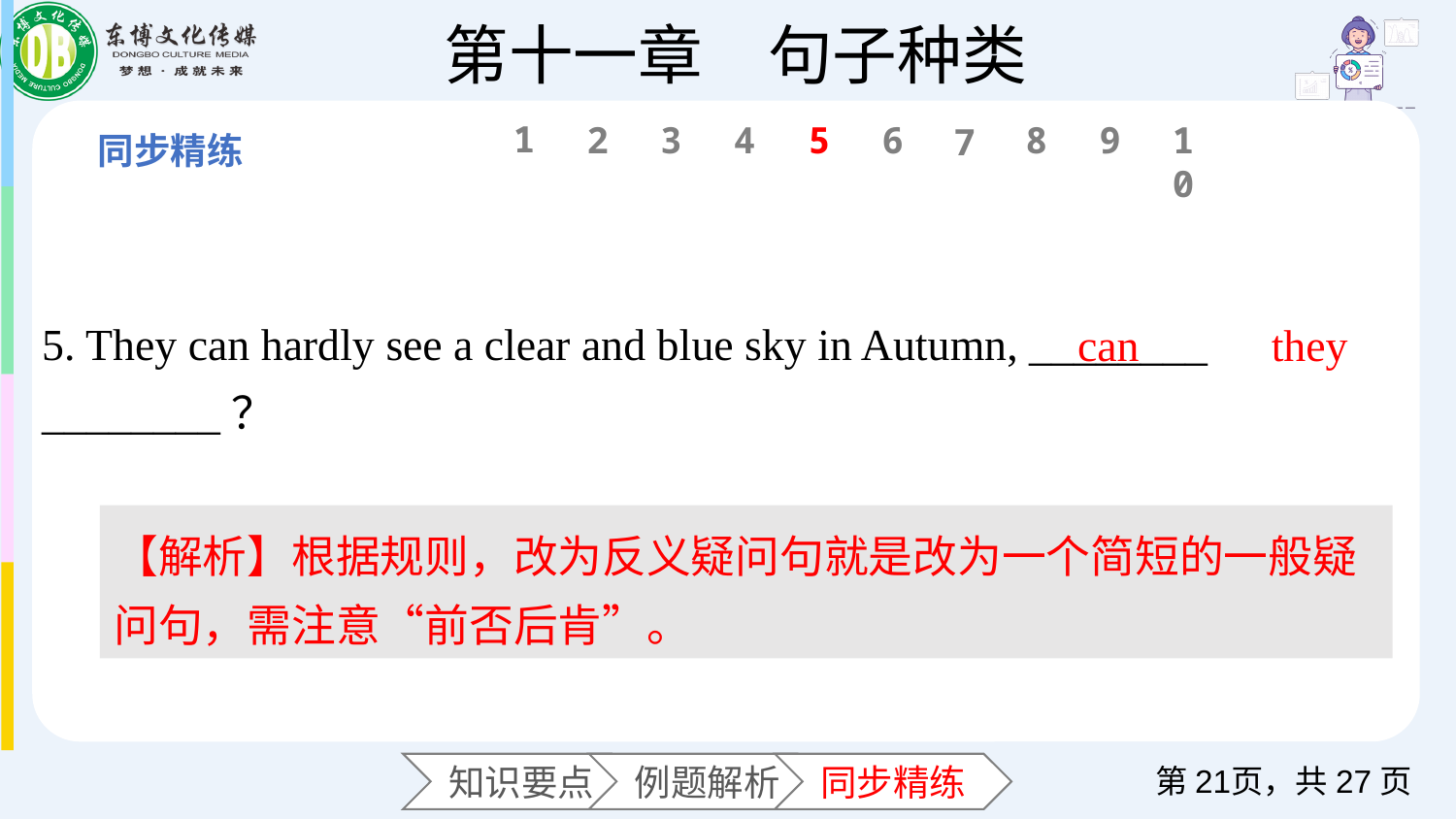

1
6
2
3
4
5
8
9
10
7

5. They can hardly see a clear and blue sky in Autumn, ________ ________？
can
 they
【解析】根据规则，改为反义疑问句就是改为一个简短的一般疑问句，需注意“前否后肯”。